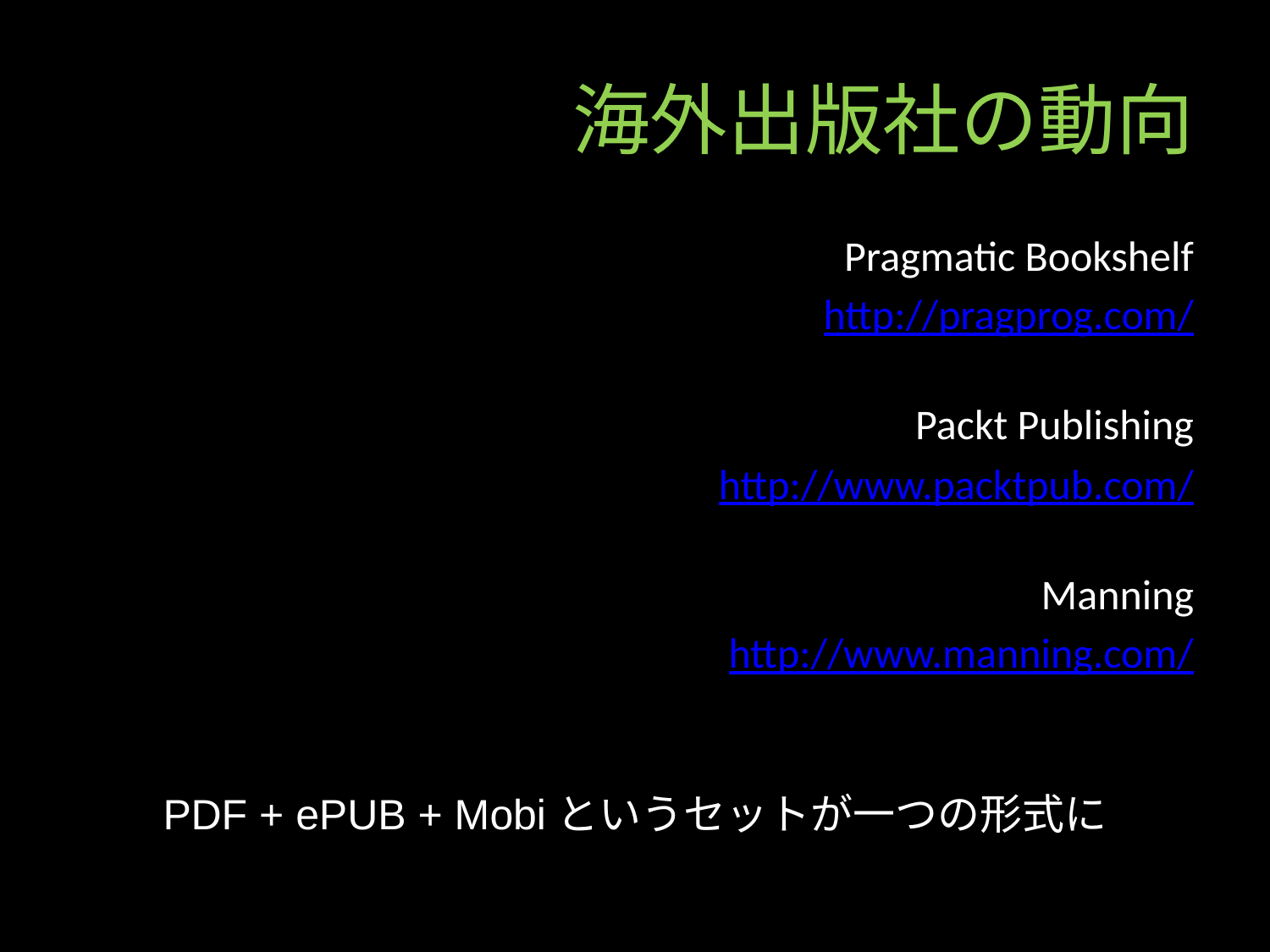

# 海外出版社の動向
Pragmatic Bookshelf
    http://pragprog.com/
Packt Publishing
    http://www.packtpub.com/
Manning
    http://www.manning.com/
PDF + ePUB + Mobiというセットが一つの形式に